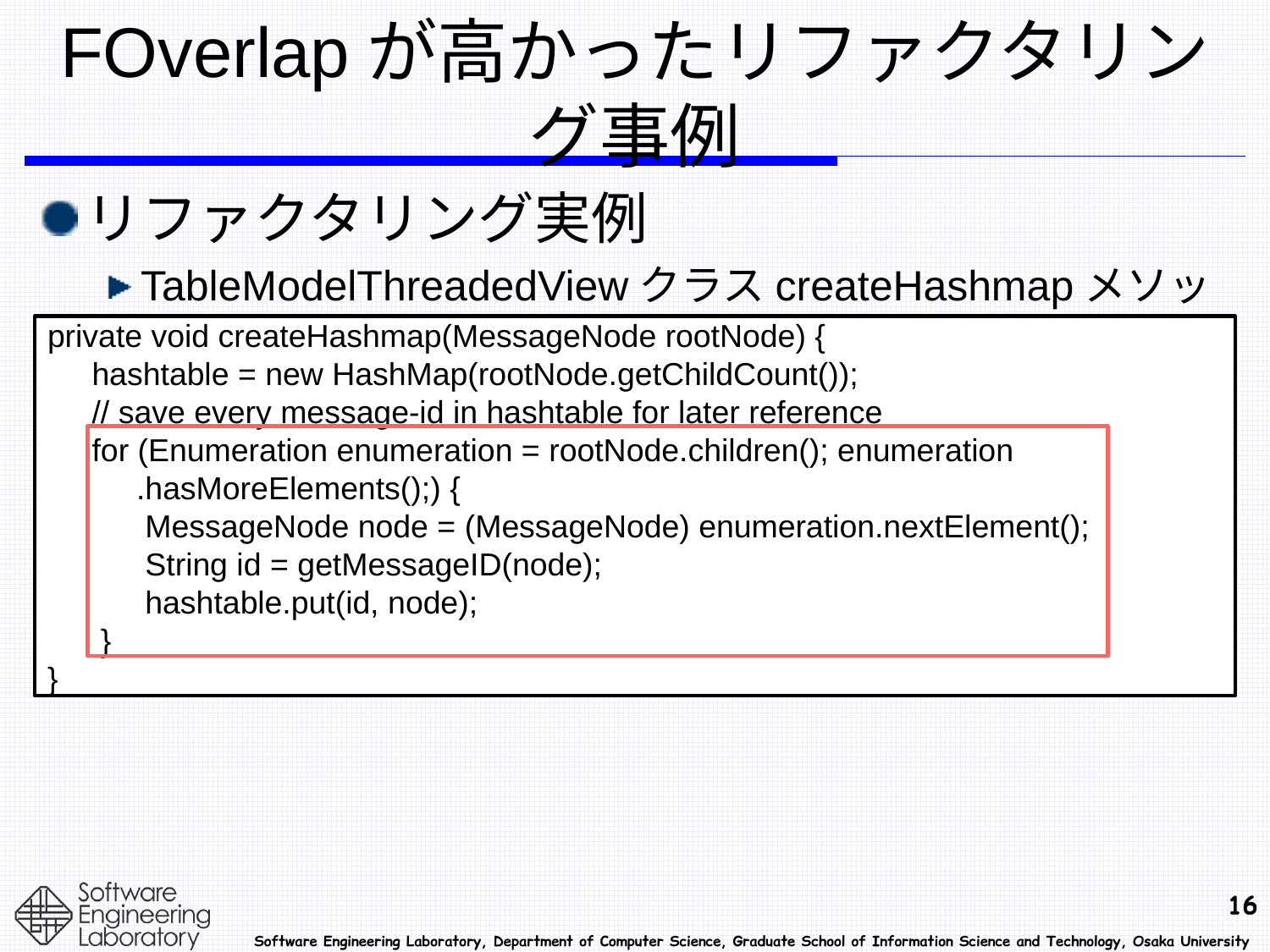

# FOverlapが高かったリファクタリング事例
リファクタリング実例
TableModelThreadedViewクラスcreateHashmapメソッド
private void createHashmap(MessageNode rootNode) {
     hashtable = new HashMap(rootNode.getChildCount());
     // save every message-id in hashtable for later reference
     for (Enumeration enumeration = rootNode.children(); enumeration
          .hasMoreElements();) {
           MessageNode node = (MessageNode) enumeration.nextElement();
           String id = getMessageID(node);
           hashtable.put(id, node);
      }
}